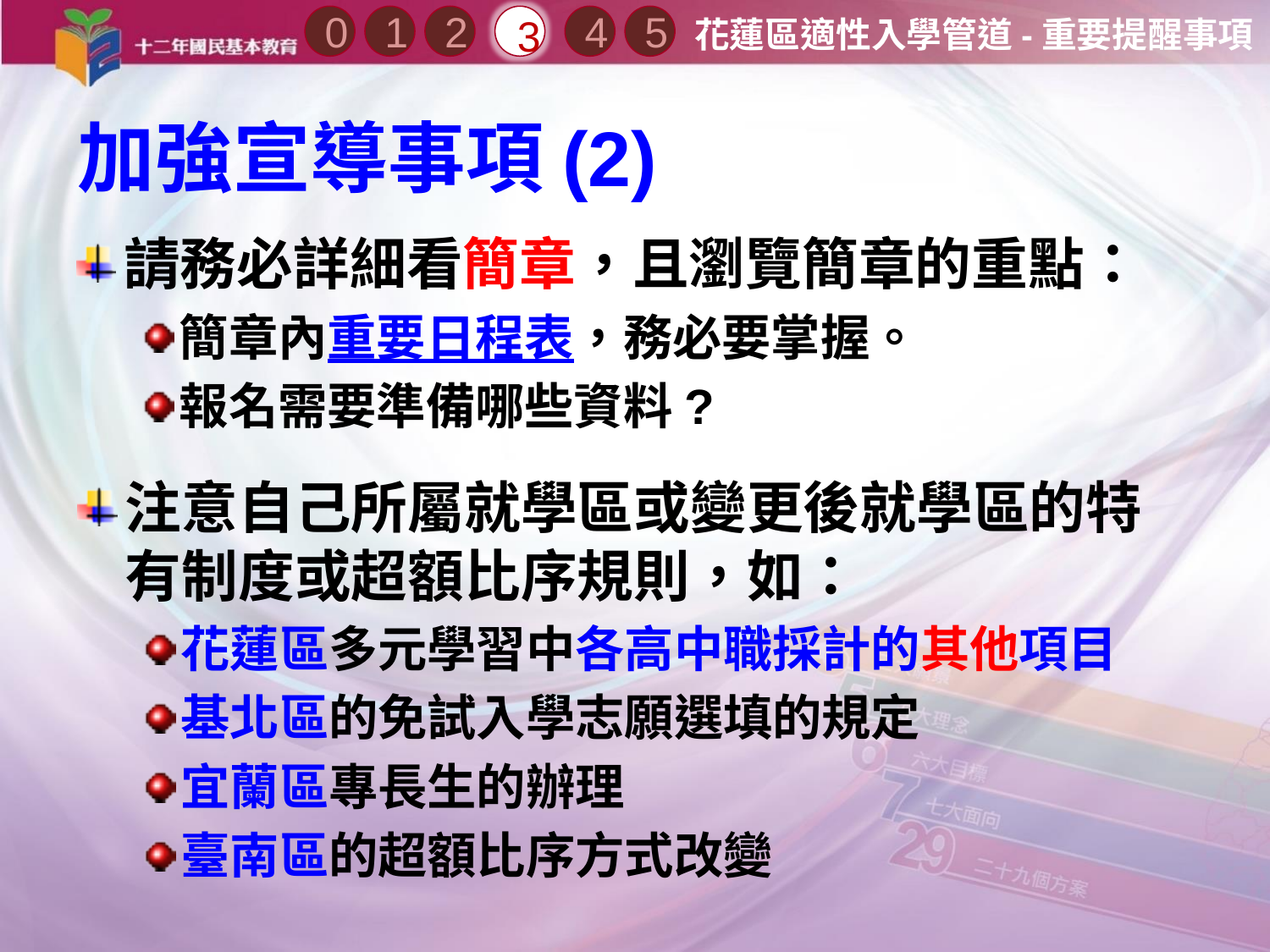

0
2
3
1
4
5
花蓮區適性入學管道-重要提醒事項
# 加強宣導事項(2)
請務必詳細看簡章，且瀏覽簡章的重點：
簡章內重要日程表，務必要掌握。
報名需要準備哪些資料?

注意自己所屬就學區或變更後就學區的特有制度或超額比序規則，如：
花蓮區多元學習中各高中職採計的其他項目
基北區的免試入學志願選填的規定
宜蘭區專長生的辦理
臺南區的超額比序方式改變